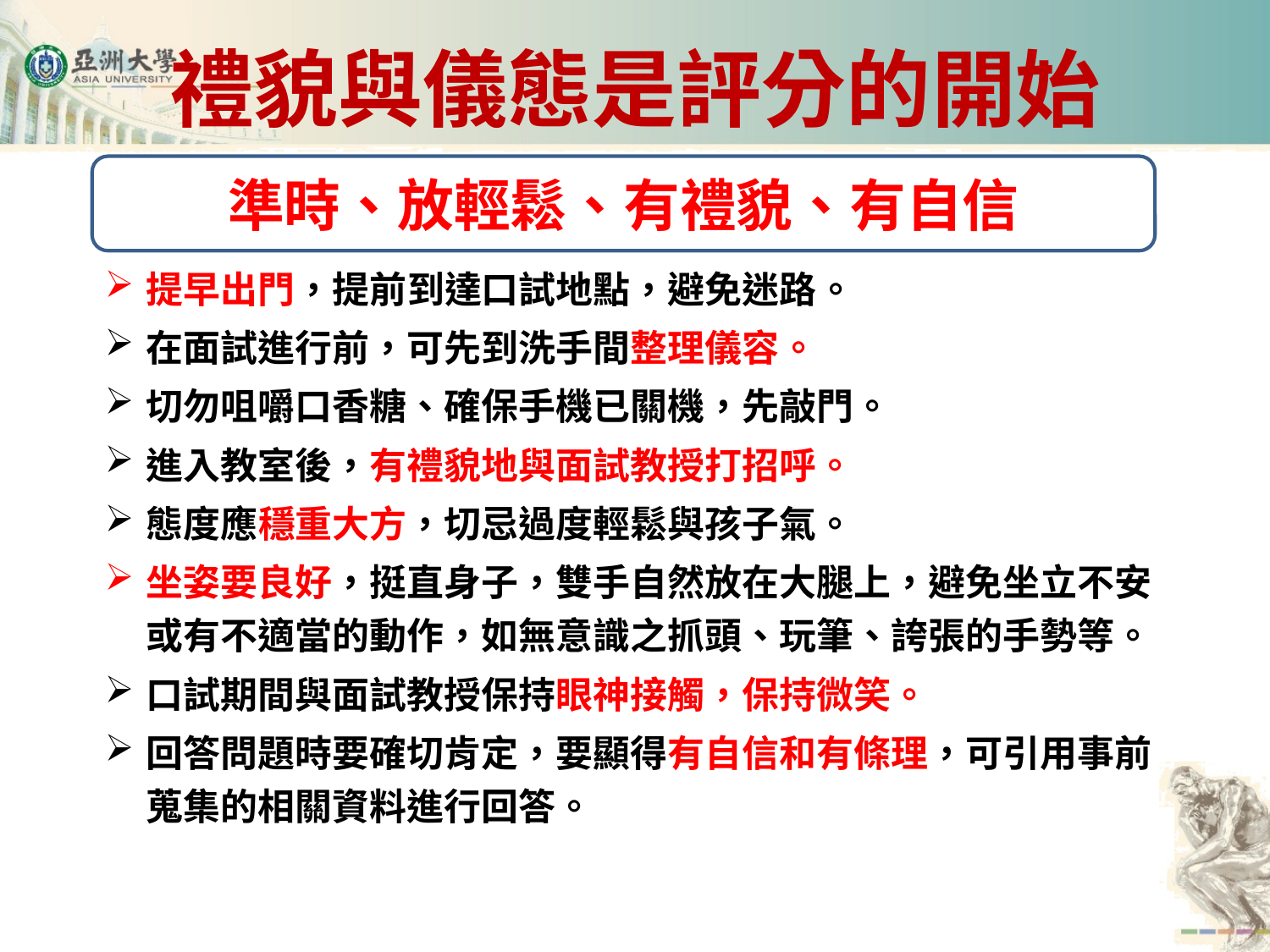

# 禮貌與儀態是評分的開始
準時、放輕鬆、有禮貌、有自信
提早出門，提前到達口試地點，避免迷路。
在面試進行前，可先到洗手間整理儀容。
切勿咀嚼口香糖、確保手機已關機，先敲門。
進入教室後，有禮貌地與面試教授打招呼。
態度應穩重大方，切忌過度輕鬆與孩子氣。
坐姿要良好，挺直身子，雙手自然放在大腿上，避免坐立不安或有不適當的動作，如無意識之抓頭、玩筆、誇張的手勢等。
口試期間與面試教授保持眼神接觸，保持微笑。
回答問題時要確切肯定，要顯得有自信和有條理，可引用事前蒐集的相關資料進行回答。